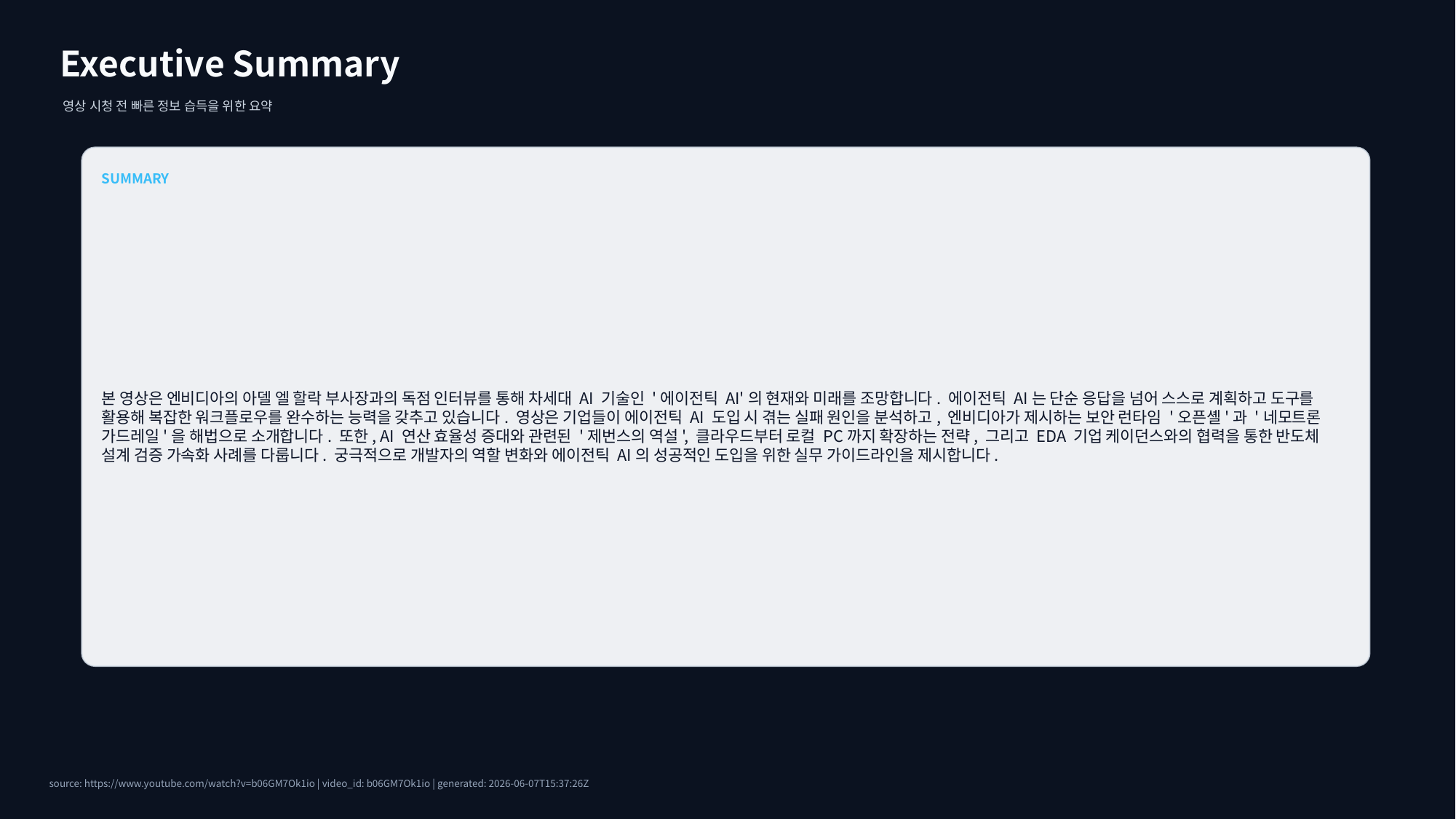

Executive Summary
영상 시청 전 빠른 정보 습득을 위한 요약

SUMMARY
본 영상은 엔비디아의 아델 엘 할락 부사장과의 독점 인터뷰를 통해 차세대 AI 기술인 '에이전틱 AI'의 현재와 미래를 조망합니다. 에이전틱 AI는 단순 응답을 넘어 스스로 계획하고 도구를 활용해 복잡한 워크플로우를 완수하는 능력을 갖추고 있습니다. 영상은 기업들이 에이전틱 AI 도입 시 겪는 실패 원인을 분석하고, 엔비디아가 제시하는 보안 런타임 '오픈셸'과 '네모트론 가드레일'을 해법으로 소개합니다. 또한, AI 연산 효율성 증대와 관련된 '제번스의 역설', 클라우드부터 로컬 PC까지 확장하는 전략, 그리고 EDA 기업 케이던스와의 협력을 통한 반도체 설계 검증 가속화 사례를 다룹니다. 궁극적으로 개발자의 역할 변화와 에이전틱 AI의 성공적인 도입을 위한 실무 가이드라인을 제시합니다.
source: https://www.youtube.com/watch?v=b06GM7Ok1io | video_id: b06GM7Ok1io | generated: 2026-06-07T15:37:26Z